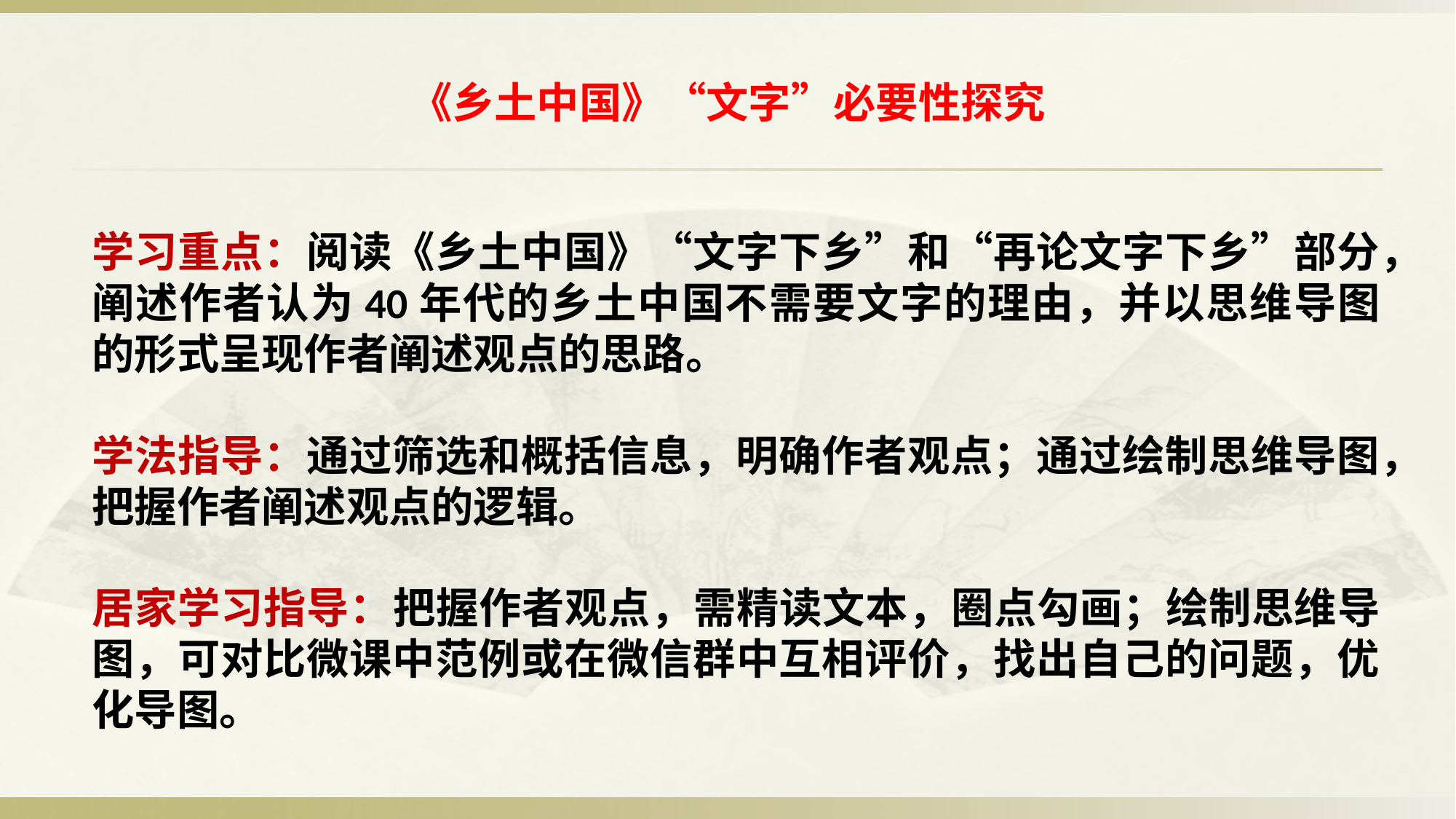

# 《乡土中国》“文字”必要性探究
学习重点：阅读《乡土中国》“文字下乡”和“再论文字下乡”部分，阐述作者认为40年代的乡土中国不需要文字的理由，并以思维导图的形式呈现作者阐述观点的思路。

学法指导：通过筛选和概括信息，明确作者观点；通过绘制思维导图，把握作者阐述观点的逻辑。

居家学习指导：把握作者观点，需精读文本，圈点勾画；绘制思维导图，可对比微课中范例或在微信群中互相评价，找出自己的问题，优化导图。